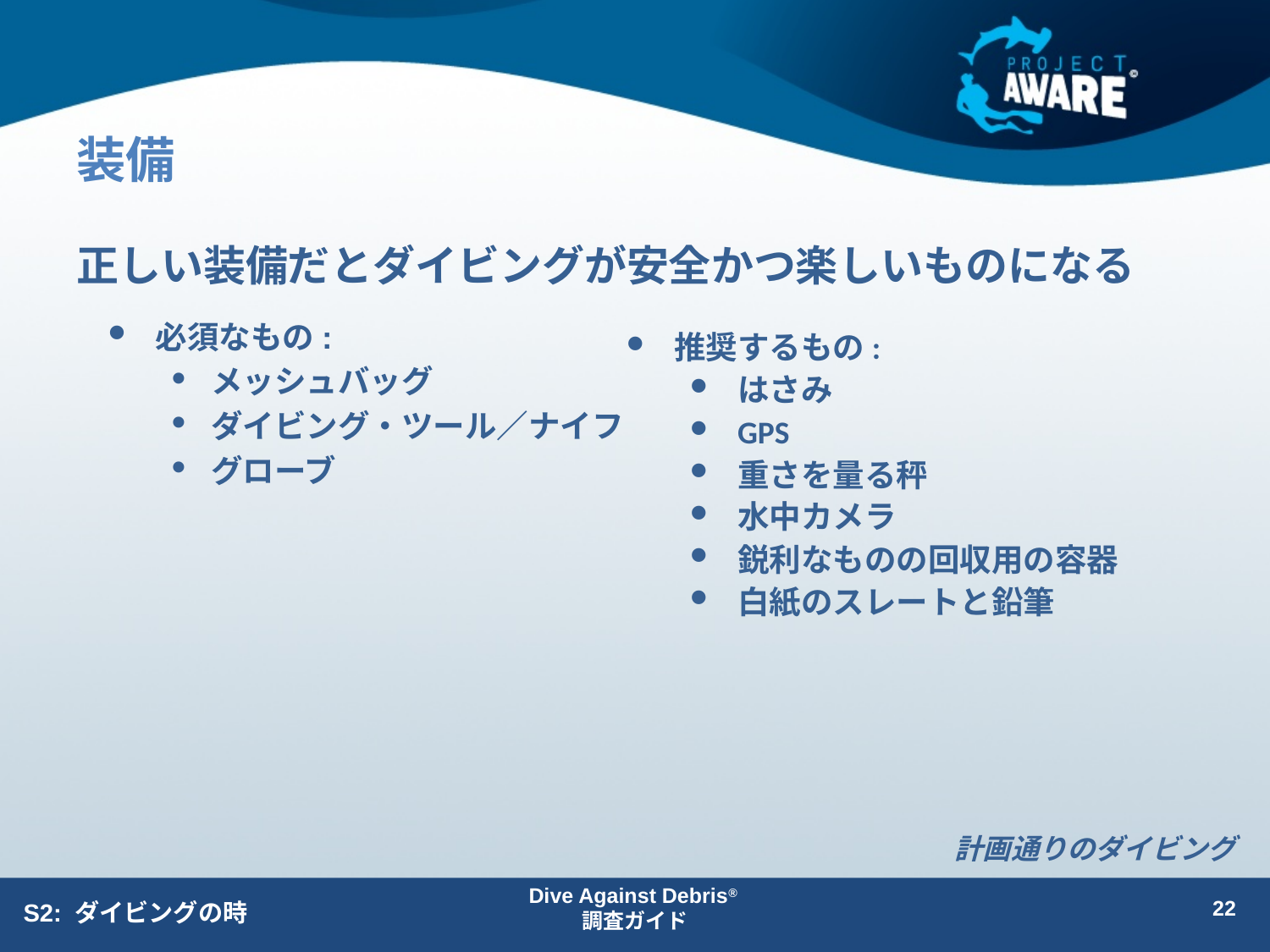

# 装備
正しい装備だとダイビングが安全かつ楽しいものになる
必須なもの:
メッシュバッグ
ダイビング・ツール／ナイフ
グローブ
推奨するもの:
はさみ
GPS
重さを量る秤
水中カメラ
鋭利なものの回収用の容器
白紙のスレートと鉛筆
計画通りのダイビング

Dive Against Debris®
調査ガイド
22
S2: ダイビングの時